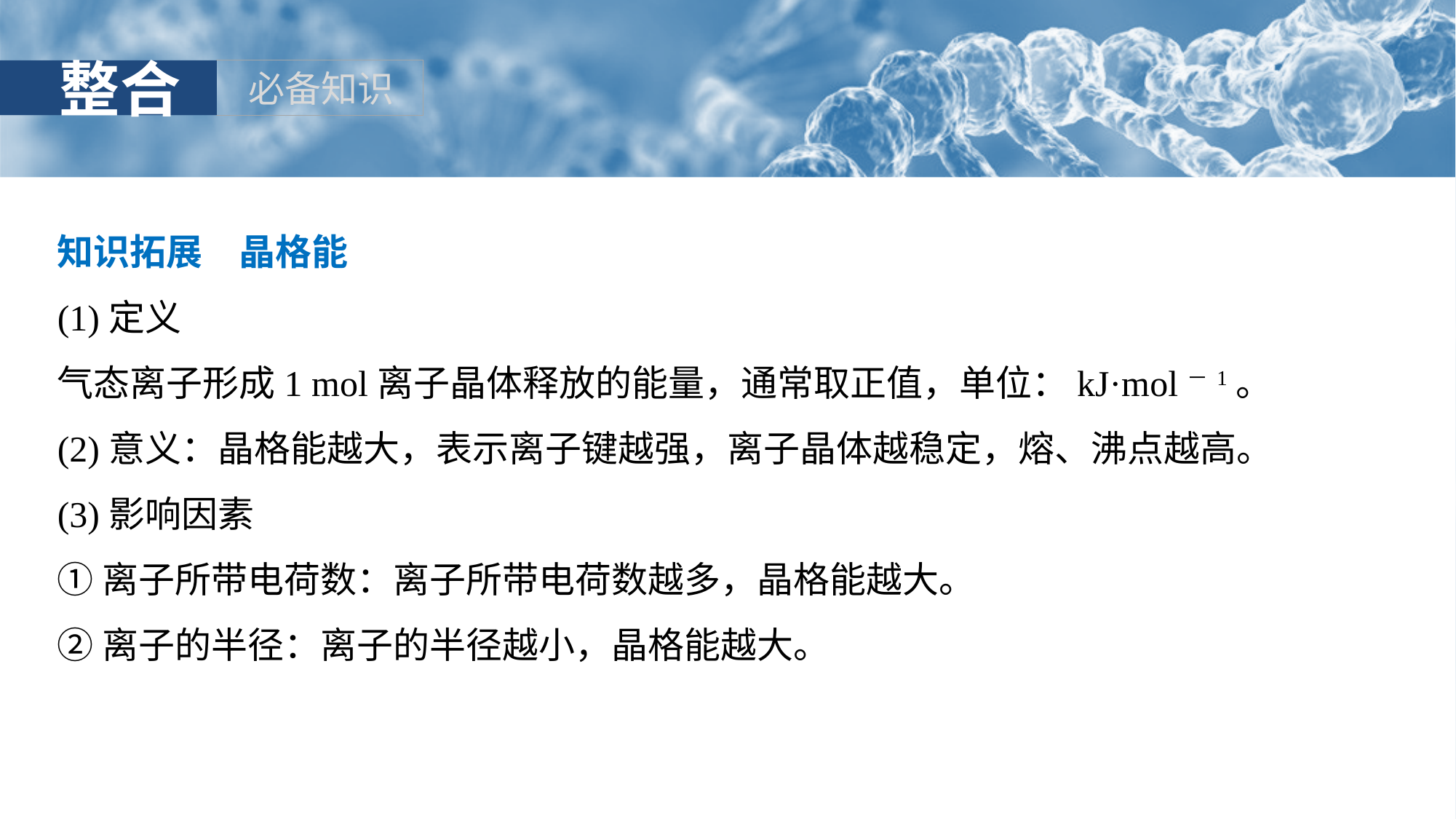

知识拓展　晶格能
(1)定义
气态离子形成1 mol离子晶体释放的能量，通常取正值，单位：kJ·mol－1。
(2)意义：晶格能越大，表示离子键越强，离子晶体越稳定，熔、沸点越高。
(3)影响因素
①离子所带电荷数：离子所带电荷数越多，晶格能越大。
②离子的半径：离子的半径越小，晶格能越大。